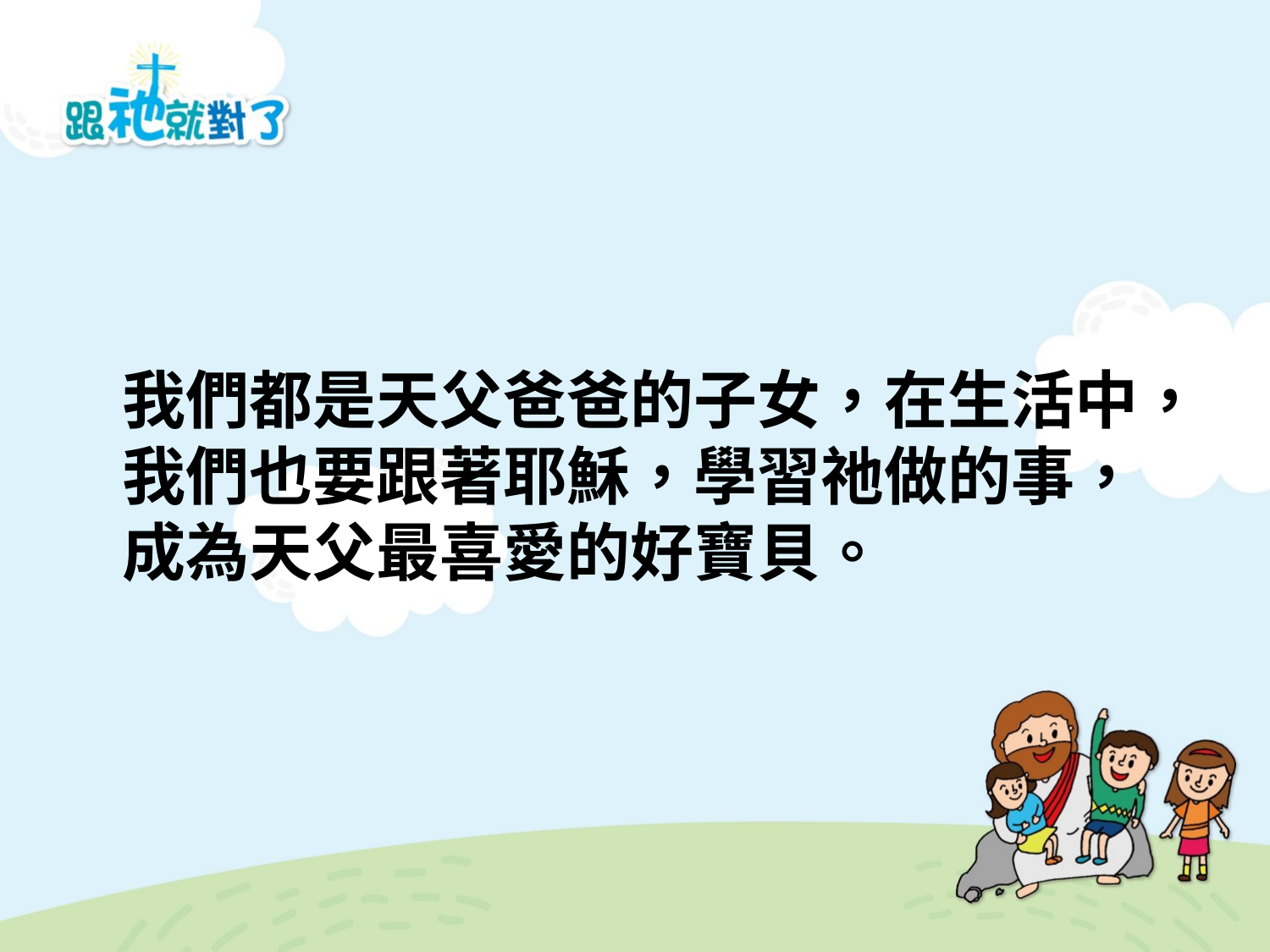

我們都是天父爸爸的子女，在生活中，我們也要跟著耶穌，學習祂做的事，成為天父最喜愛的好寶貝。